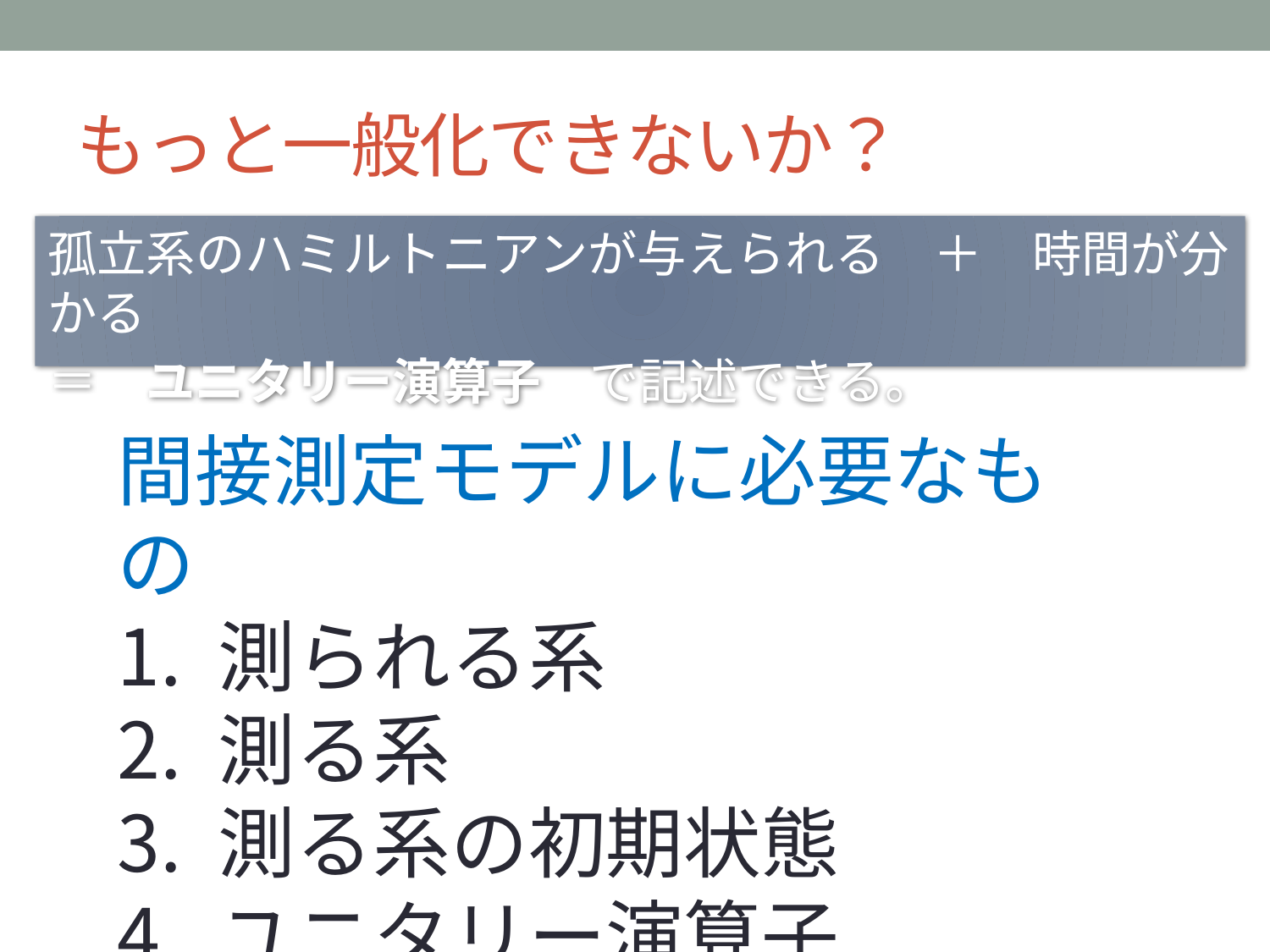

# もっと一般化できないか？
孤立系のハミルトニアンが与えられる　＋　時間が分かる
＝　ユニタリー演算子　で記述できる。
間接測定モデルに必要なもの
 測られる系
 測る系
 測る系の初期状態
 ユニタリー演算子